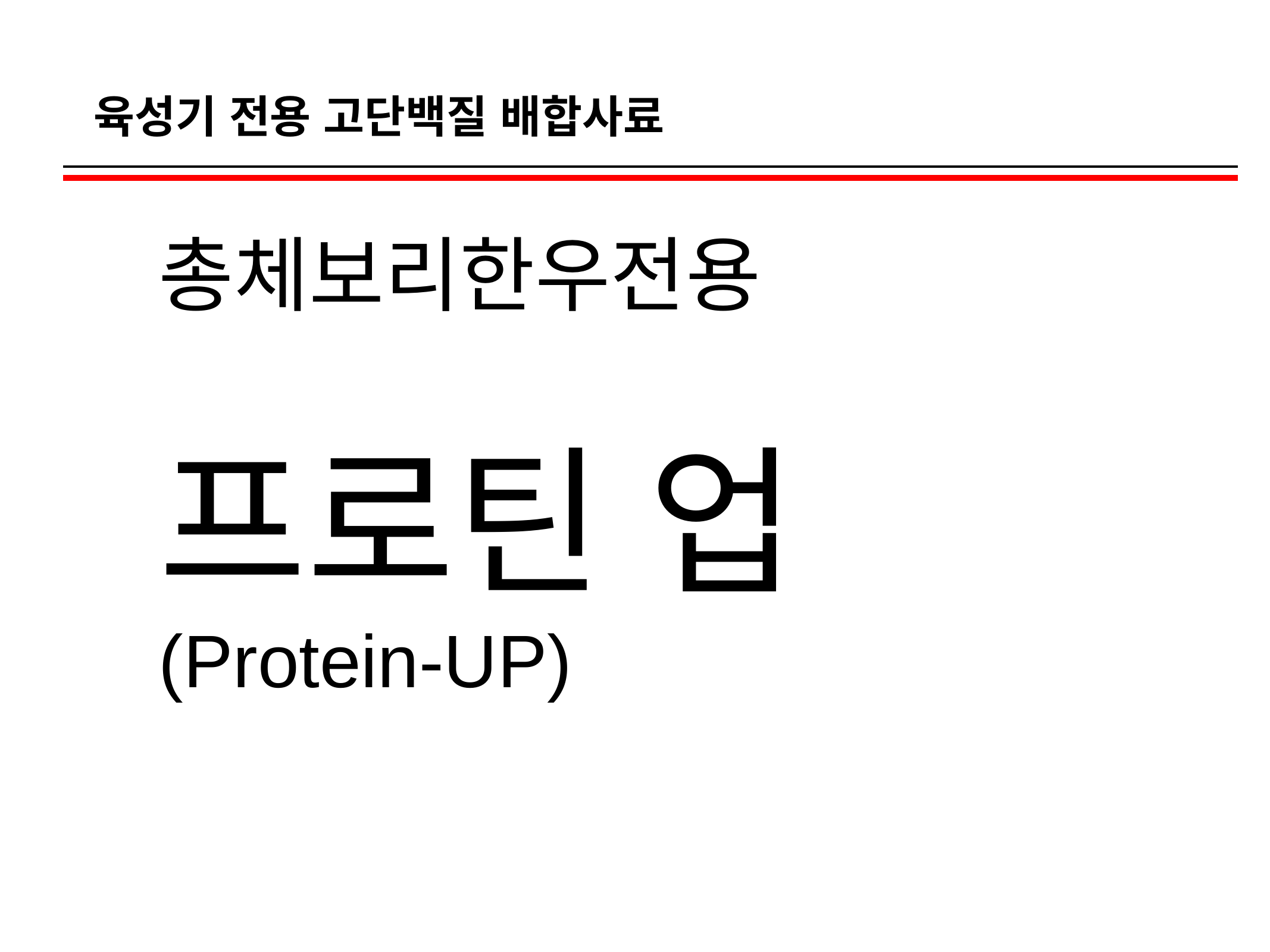

육성기 전용 고단백질 배합사료
총체보리한우전용

프로틴 업
(Protein-UP)